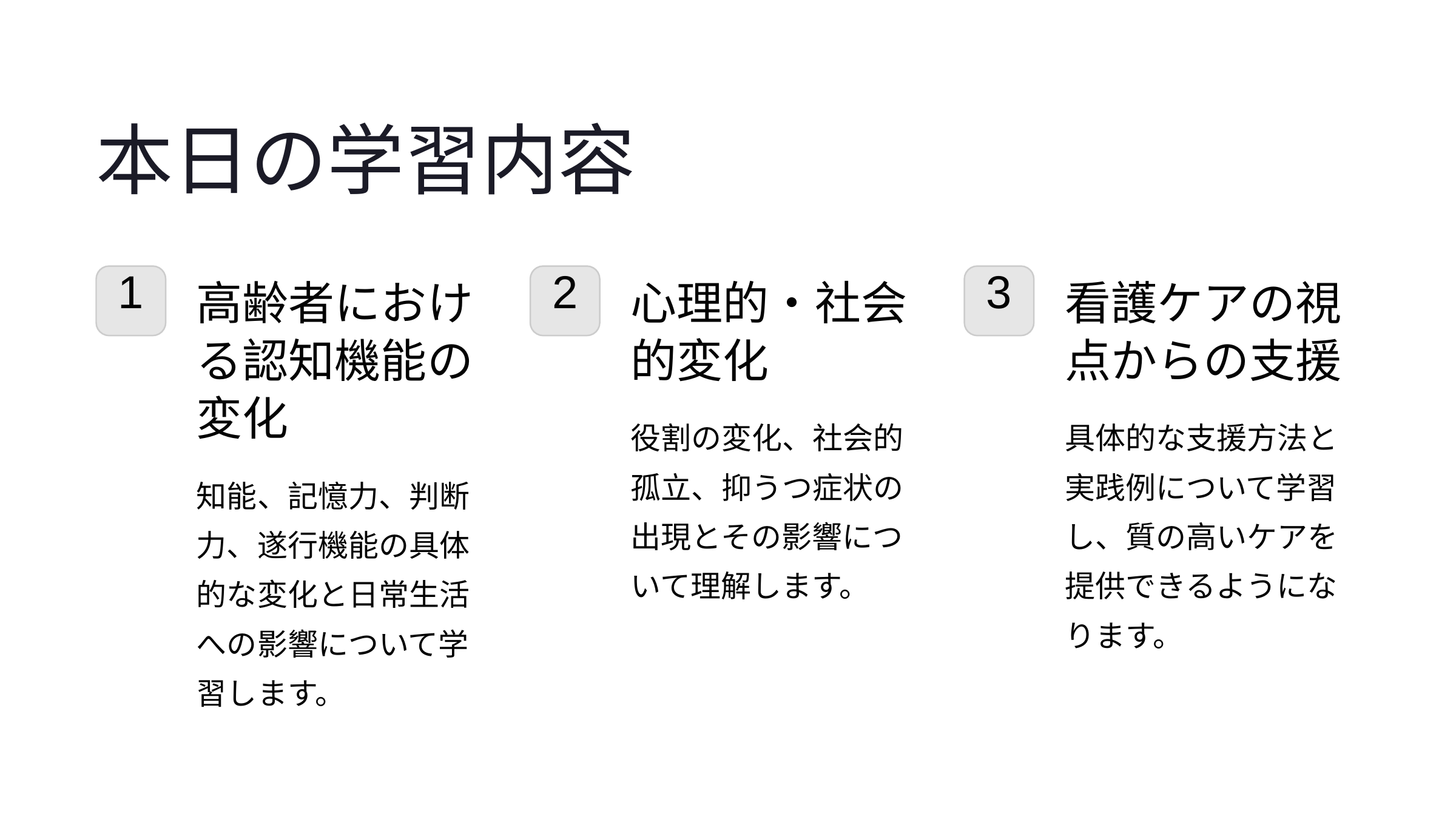

本日の学習内容

1
高齢者における認知機能の変化
2
心理的・社会的変化
3
看護ケアの視点からの支援
役割の変化、社会的孤立、抑うつ症状の出現とその影響について理解します。
具体的な支援方法と実践例について学習し、質の高いケアを提供できるようになります。
知能、記憶力、判断力、遂行機能の具体的な変化と日常生活への影響について学習します。